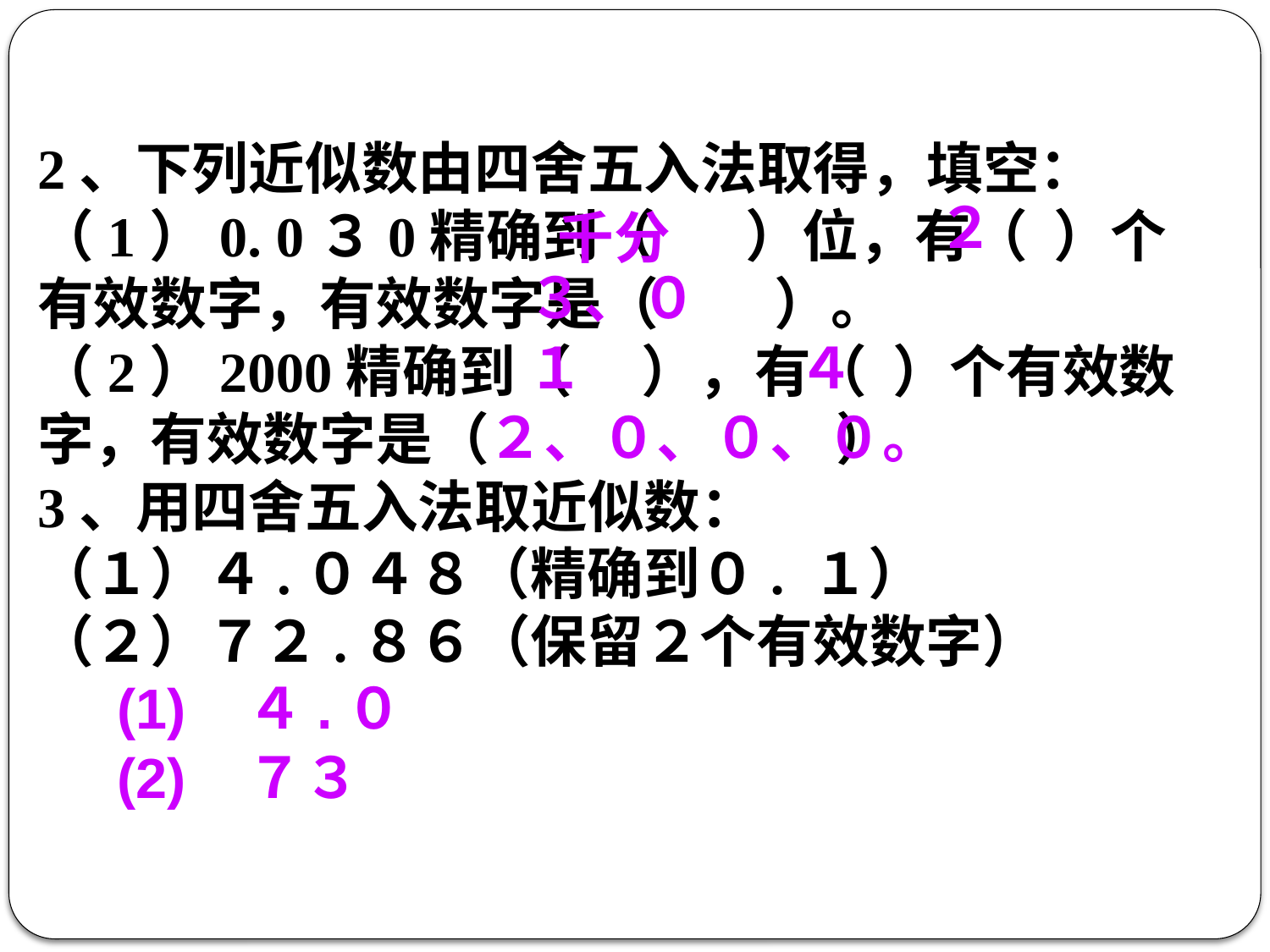

2、下列近似数由四舍五入法取得，填空：
（1）0. 0３0精确到（       ）位，有（  ）个有效数字，有效数字是（         ）。
（2）2000精确到（ 　），有（  ）个有效数字，有效数字是（                           ）
3、用四舍五入法取近似数：
（１）４.０４８（精确到０. １）
（２）７２.８６（保留２个有效数字）

２
千分
３、０
１
４
２、０、０、０。
(1)   ４.０
(2)   ７３